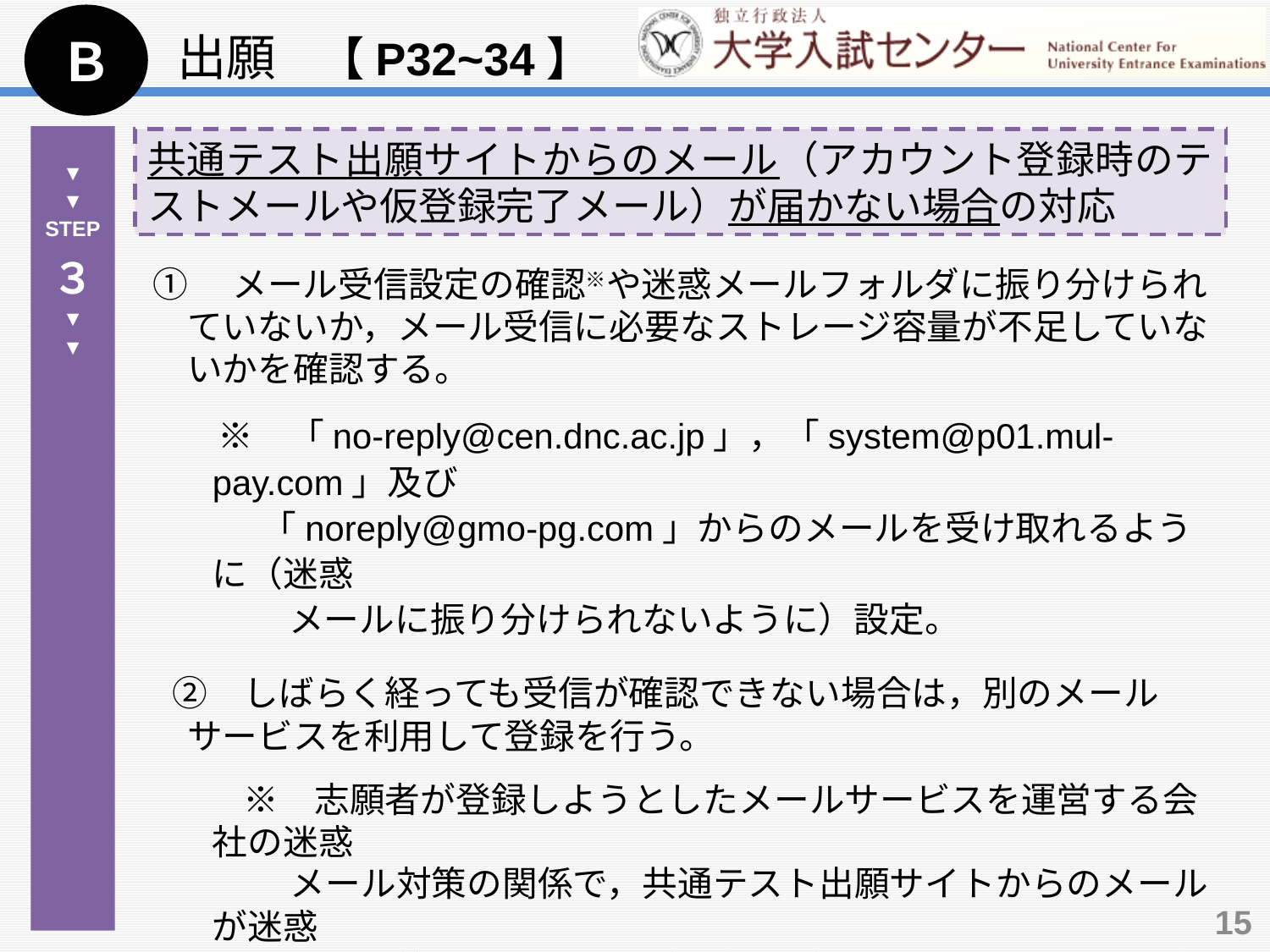

Ｂ
出願　【P32~34】

▼
▼
STEP
３
▼
▼
共通テスト出願サイトからのメール（アカウント登録時のテストメールや仮登録完了メール）が届かない場合の対応
  ①　メール受信設定の確認※や迷惑メールフォルダに振り分けられていないか，メール受信に必要なストレージ容量が不足していないかを確認する。
　　※　「no-reply@cen.dnc.ac.jp」，「system@p01.mul-pay.com」及び
　　　 「noreply@gmo-pg.com」からのメールを受け取れるように（迷惑
　　　　メールに振り分けられないように）設定。
　②　しばらく経っても受信が確認できない場合は，別のメールサービスを利用して登録を行う。
  　　※　志願者が登録しようとしたメールサービスを運営する会社の迷惑
　　　　メール対策の関係で，共通テスト出願サイトからのメールが迷惑
　　　　メール等と判断され，受信自体ができなくなっている可能性がある
　　　　ため。
15